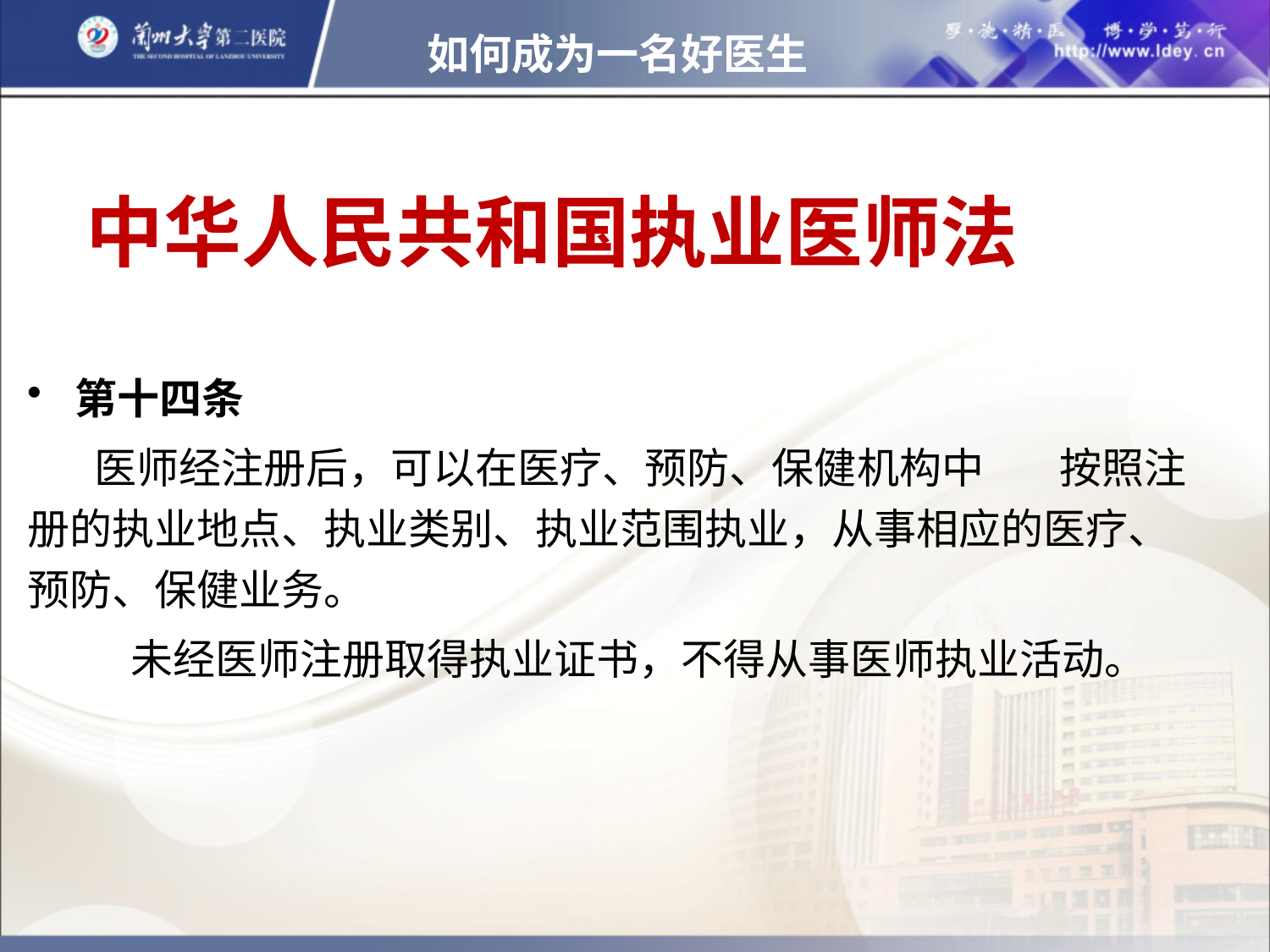

如何成为一名好医生
# 中华人民共和国执业医师法

第十四条
      医师经注册后，可以在医疗、预防、保健机构中        按照注册的执业地点、执业类别、执业范围执业，从事相应的医疗、预防、保健业务。
　　  未经医师注册取得执业证书，不得从事医师执业活动。